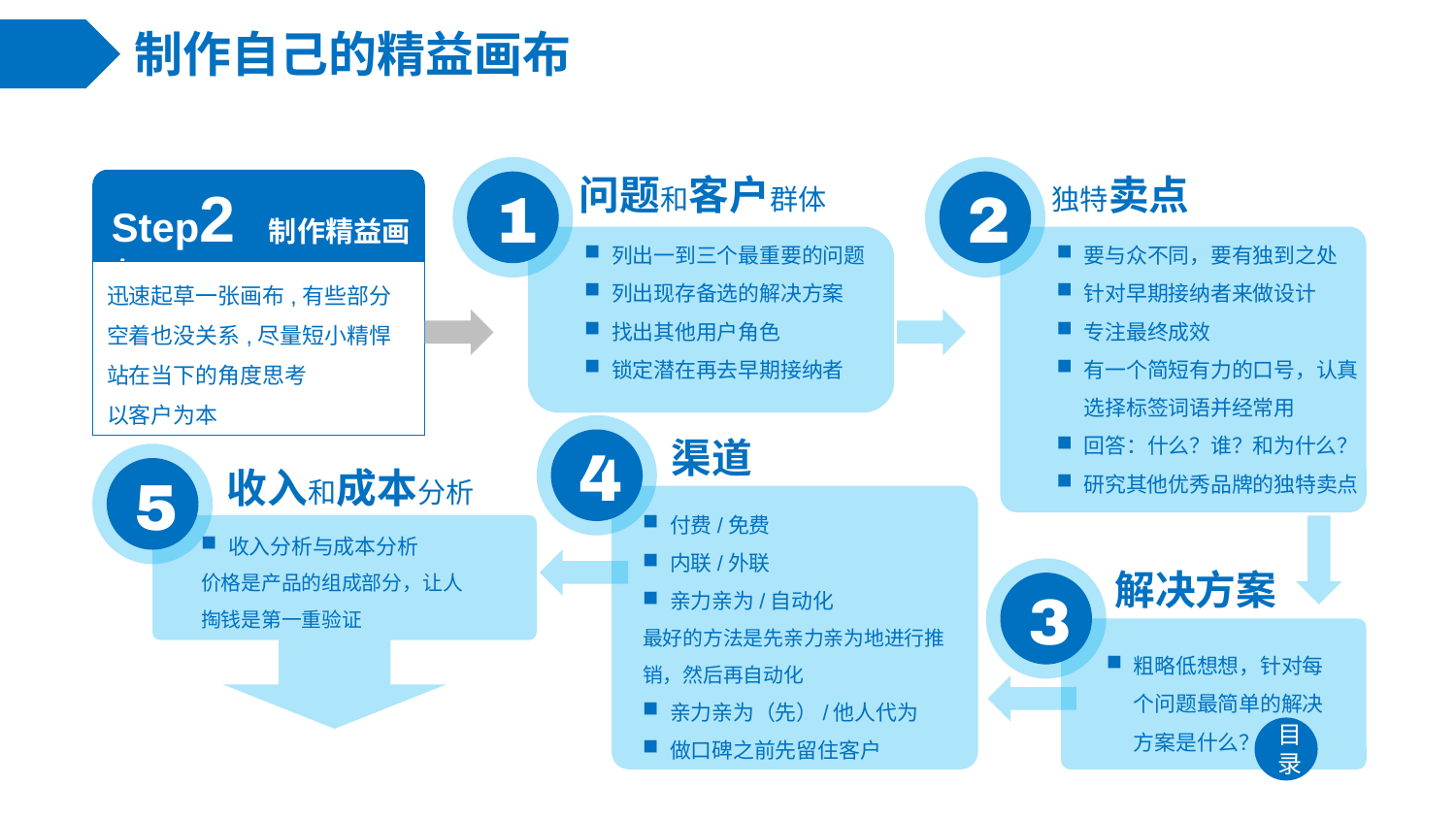

# 制作自己的精益画布

问题和客户群体
独特卖点

Step2 制作精益画布
1
2
列出一到三个最重要的问题
列出现存备选的解决方案
找出其他用户角色
锁定潜在再去早期接纳者
要与众不同，要有独到之处
针对早期接纳者来做设计
专注最终成效
有一个简短有力的口号，认真选择标签词语并经常用
回答：什么？谁？和为什么？
研究其他优秀品牌的独特卖点

迅速起草一张画布,有些部分空着也没关系,尽量短小精悍
站在当下的角度思考
以客户为本

渠道
4

收入和成本分析
5

付费/免费
内联/外联
亲力亲为/自动化
最好的方法是先亲力亲为地进行推销，然后再自动化
亲力亲为（先）/他人代为
做口碑之前先留住客户
收入分析与成本分析
价格是产品的组成部分，让人掏钱是第一重验证

解决方案

3

粗略低想想，针对每个问题最简单的解决方案是什么？

目录